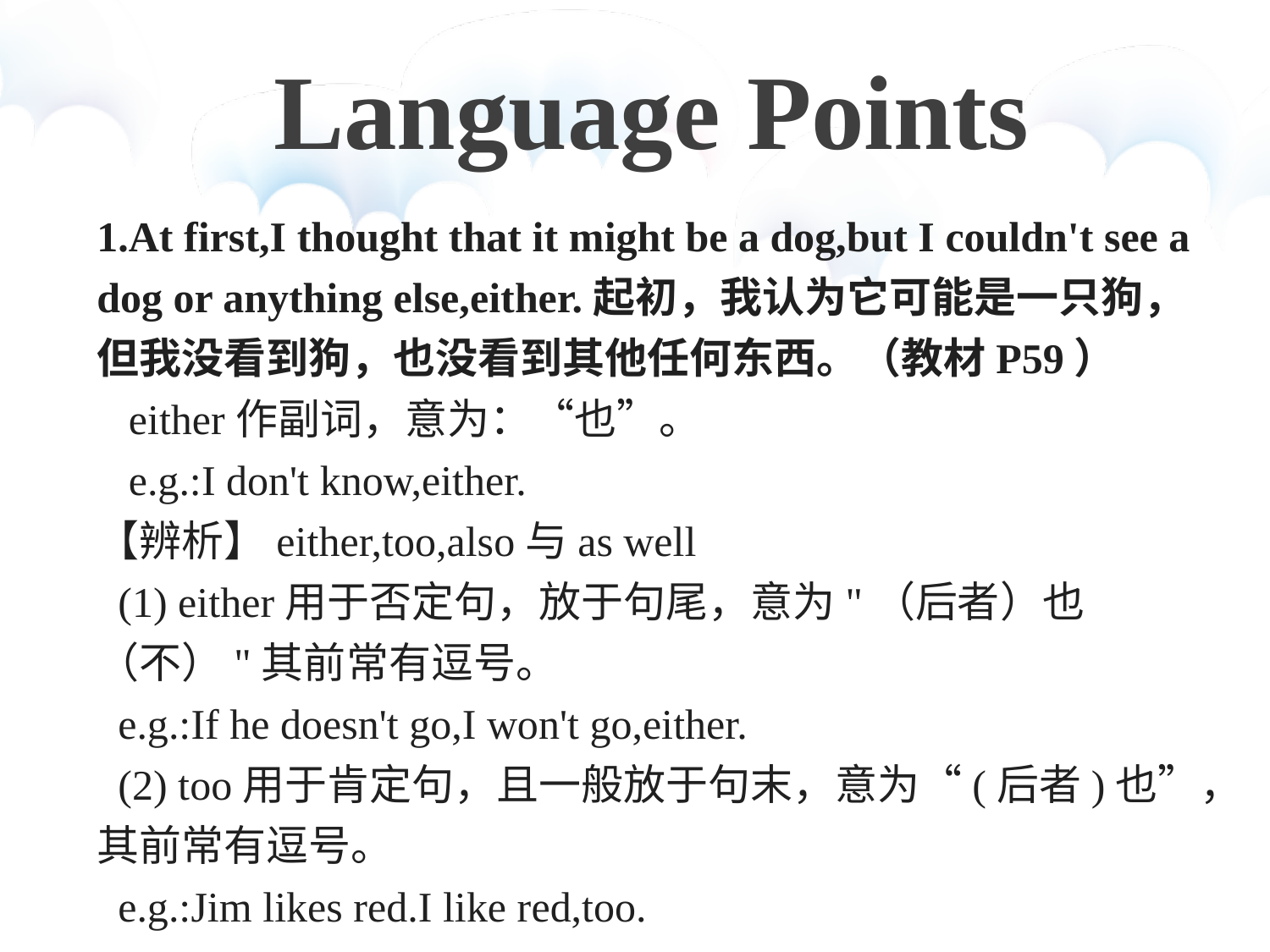

Language Points
1.At first,I thought that it might be a dog,but I couldn't see a dog or anything else,either.起初，我认为它可能是一只狗，但我没看到狗，也没看到其他任何东西。（教材P59）
   either作副词，意为：“也”。
   e.g.:I don't know,either.
【辨析】either,too,also与as well
  (1) either用于否定句，放于句尾，意为"（后者）也（不）"其前常有逗号。
  e.g.:If he doesn't go,I won't go,either.
  (2) too用于肯定句，且一般放于句末，意为“(后者)也”，其前常有逗号。
  e.g.:Jim likes red.I like red,too.